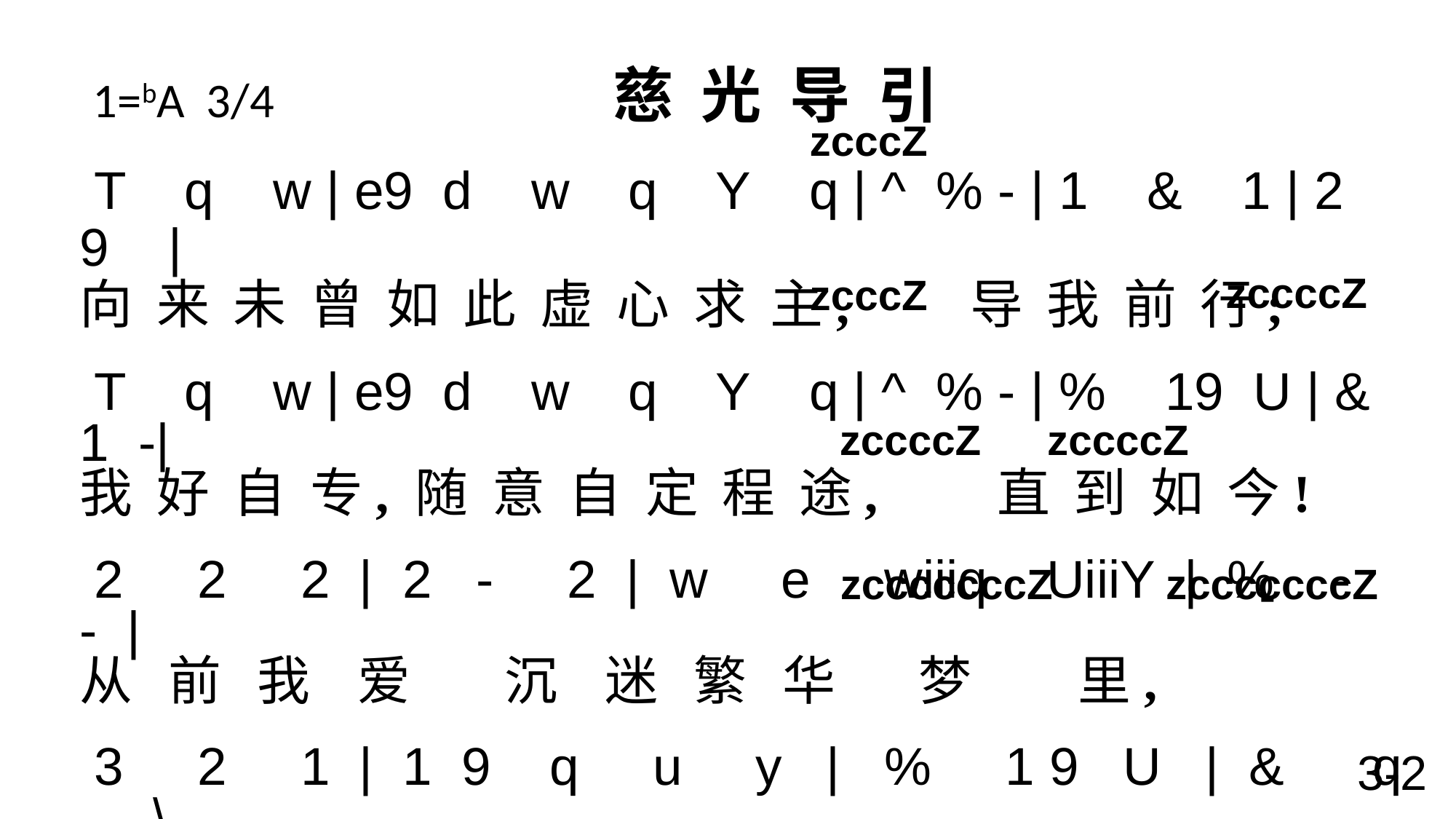

# 1=bA  3/4                              慈  光  导  引
zcccZ
 T    q    w | e9  d    w    q    Y    q | ^  % - | 1    &    1 | 2   9    |
向  来  未  曾  如  此  虚  心  求  主,        导  我  前  行;
 T    q    w | e9  d    w    q    Y    q | ^  % - | %    19  U | &   1  -|
我  好  自  专, 随  意  自  定  程  途,        直  到  如  今!
 2     2     2  |  2   -     2  |  w     e     wiiiq    UiiiY  |  %    -    -  |
从   前   我    爱        沉    迷   繁   华       梦         里,
 3     2     1  |  1  9    q     u     y   |   %     1 9   U   |  &      q      \
骄   痴   无    忌,     旧   事   乞      莫           重     提!
    zccccZ
zcccZ
zccccZ      zccccZ

    zcccccccZ
    zcccccccZ
-
3-2